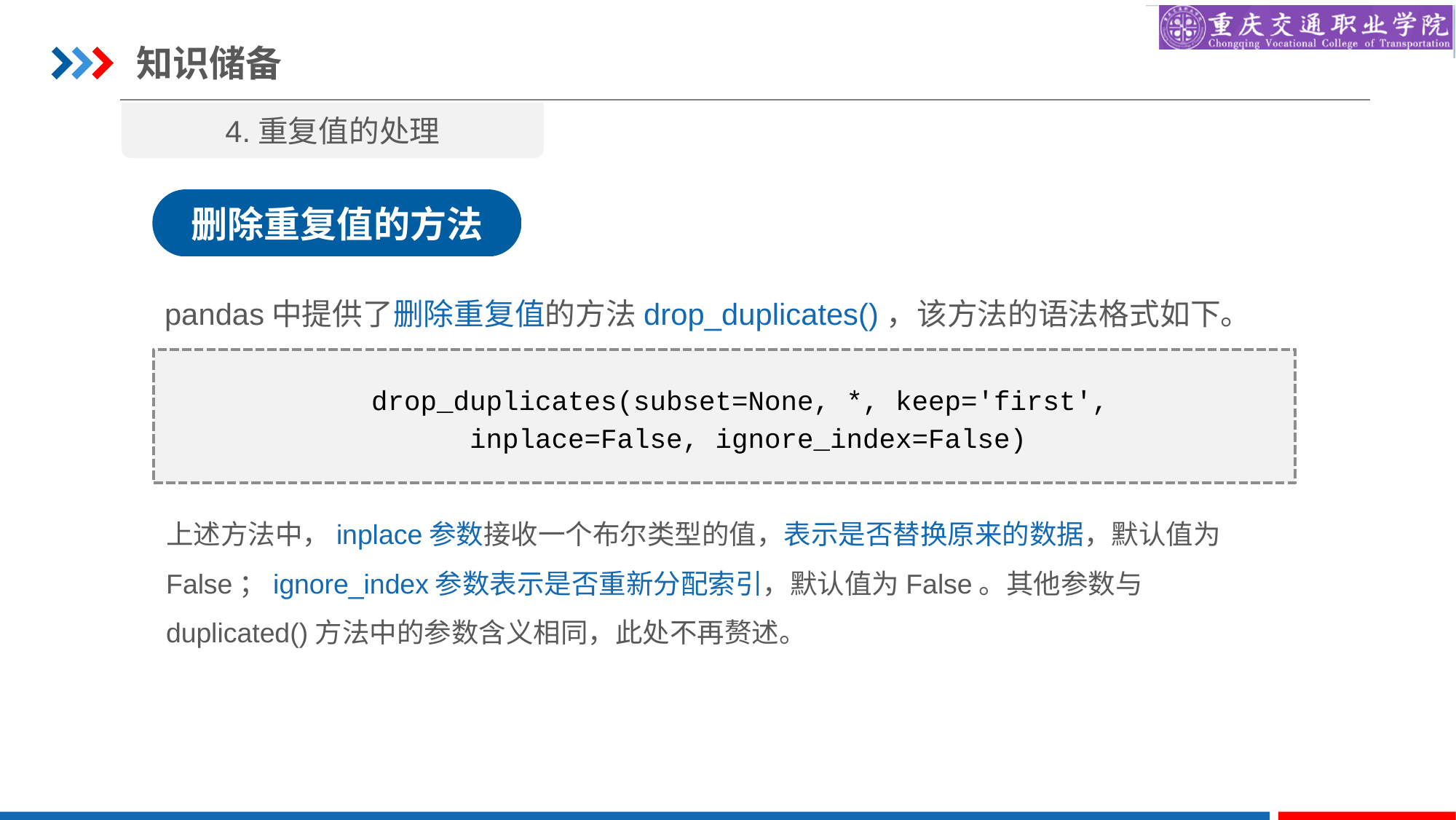

知识储备

4.重复值的处理
删除重复值的方法
pandas中提供了删除重复值的方法drop_duplicates()，该方法的语法格式如下。

drop_duplicates(subset=None, *, keep='first',
inplace=False, ignore_index=False)
上述方法中，inplace参数接收一个布尔类型的值，表示是否替换原来的数据，默认值为False；ignore_index参数表示是否重新分配索引，默认值为False。其他参数与duplicated()方法中的参数含义相同，此处不再赘述。